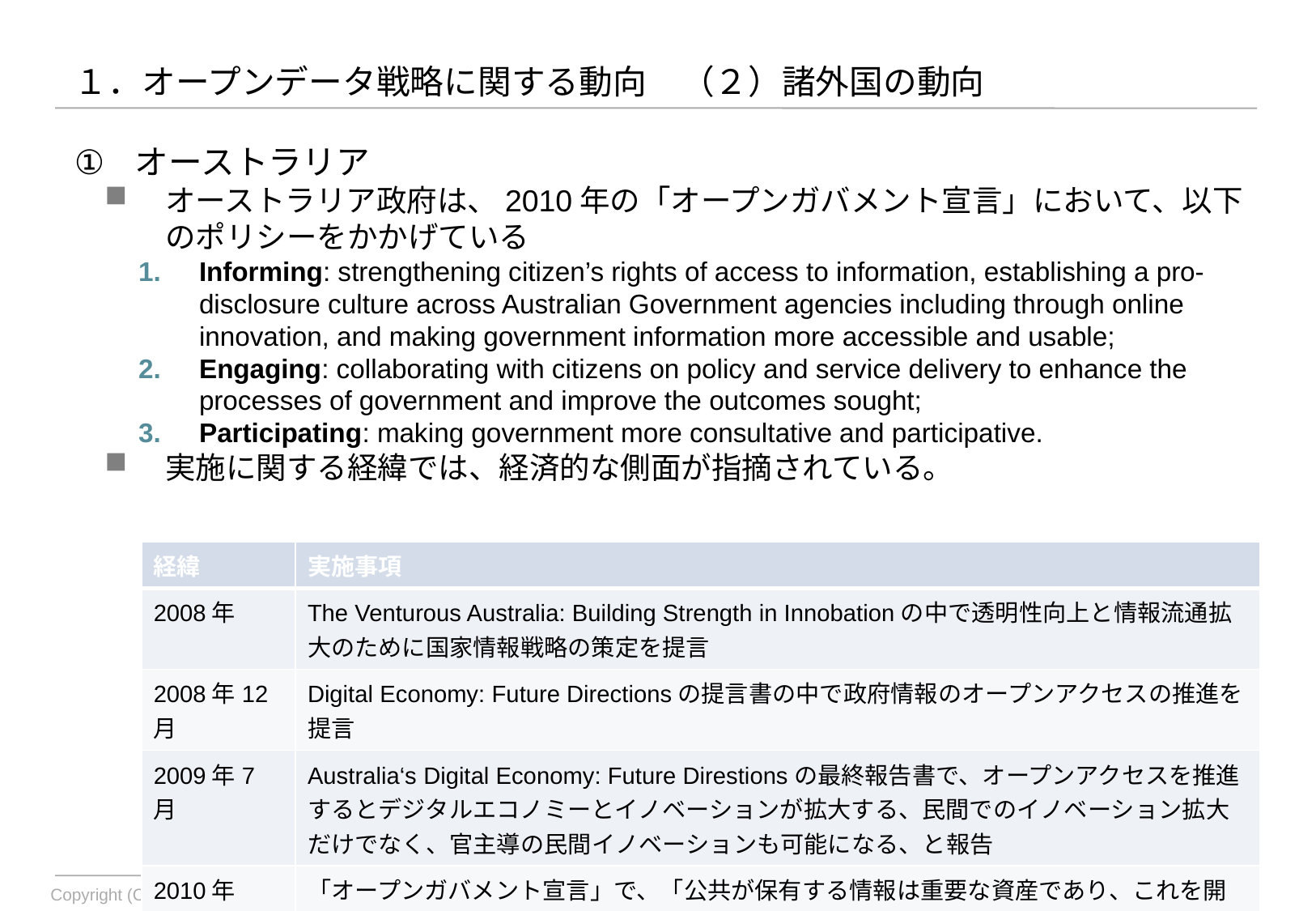

# １．オープンデータ戦略に関する動向　（２）諸外国の動向

オーストラリア
オーストラリア政府は、2010年の「オープンガバメント宣言」において、以下のポリシーをかかげている
Informing: strengthening citizen’s rights of access to information, establishing a pro-disclosure culture across Australian Government agencies including through online innovation, and making government information more accessible and usable;
Engaging: collaborating with citizens on policy and service delivery to enhance the processes of government and improve the outcomes sought;
Participating: making government more consultative and participative.
実施に関する経緯では、経済的な側面が指摘されている。

| 経緯 | 実施事項 |
| --- | --- |
| 2008年 | The Venturous Australia: Building Strength in Innobationの中で透明性向上と情報流通拡大のために国家情報戦略の策定を提言 |
| 2008年12月 | Digital Economy: Future Directionsの提言書の中で政府情報のオープンアクセスの推進を提言 |
| 2009年7月 | Australia‘s Digital Economy: Future Direstionsの最終報告書で、オープンアクセスを推進するとデジタルエコノミーとイノベーションが拡大する、民間でのイノベーション拡大だけでなく、官主導の民間イノベーションも可能になる、と報告 |
| 2010年 | 「オープンガバメント宣言」で、「公共が保有する情報は重要な資産であり、これを開放することで新たなサービスが生まれ、新しい公共の価値が創出される」とした |
6
Copyright (C) 2012, Open Data Promotion Consortium